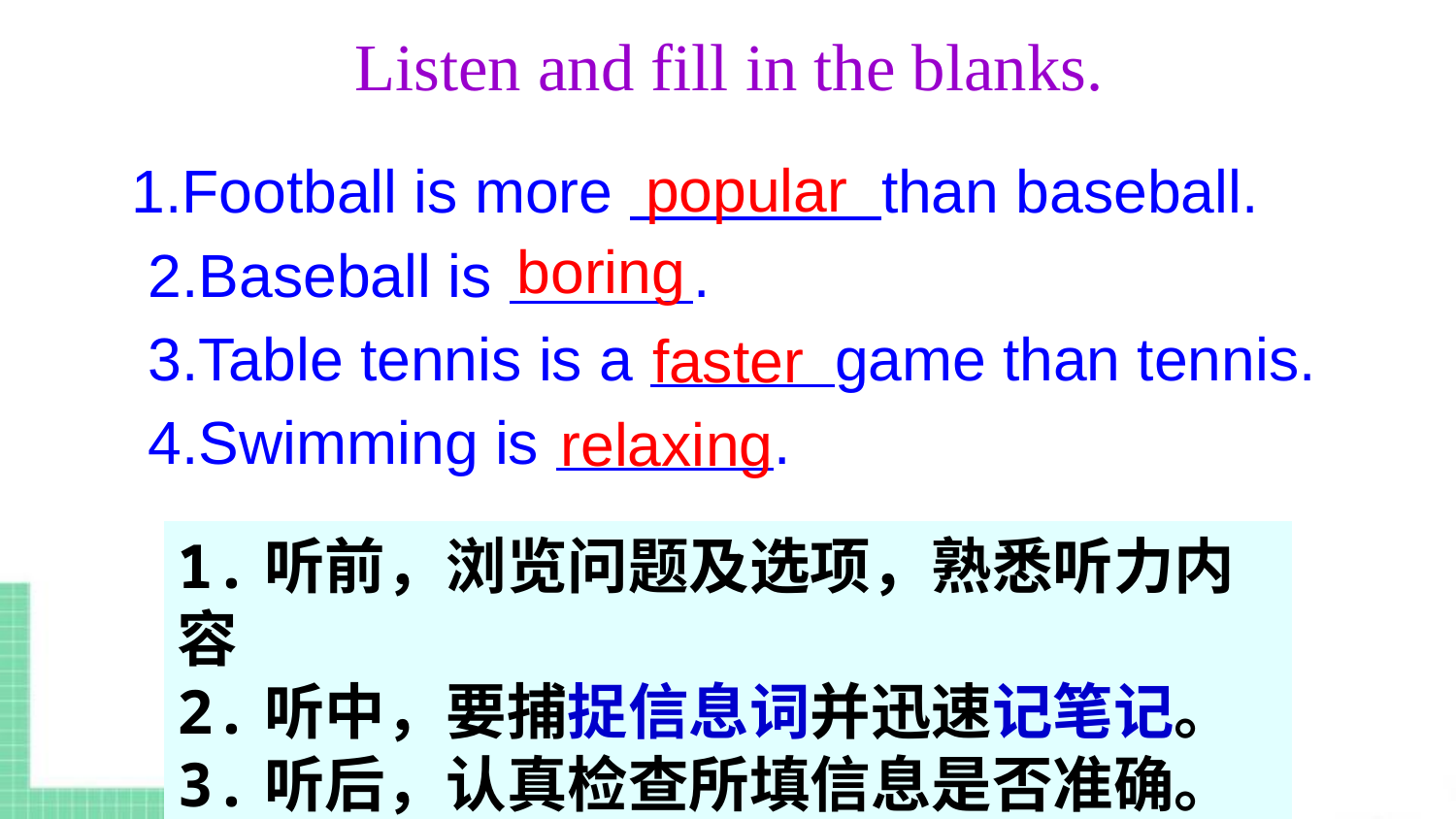

Listen and fill in the blanks.
1.Football is more                than baseball.
 2.Baseball is            .
 3.Table tennis is a            game than tennis.
 4.Swimming is              .
popular

boring
 faster
relaxing

1.听前，浏览问题及选项，熟悉听力内容
2.听中，要捕捉信息词并迅速记笔记。
3.听后，认真检查所填信息是否准确。